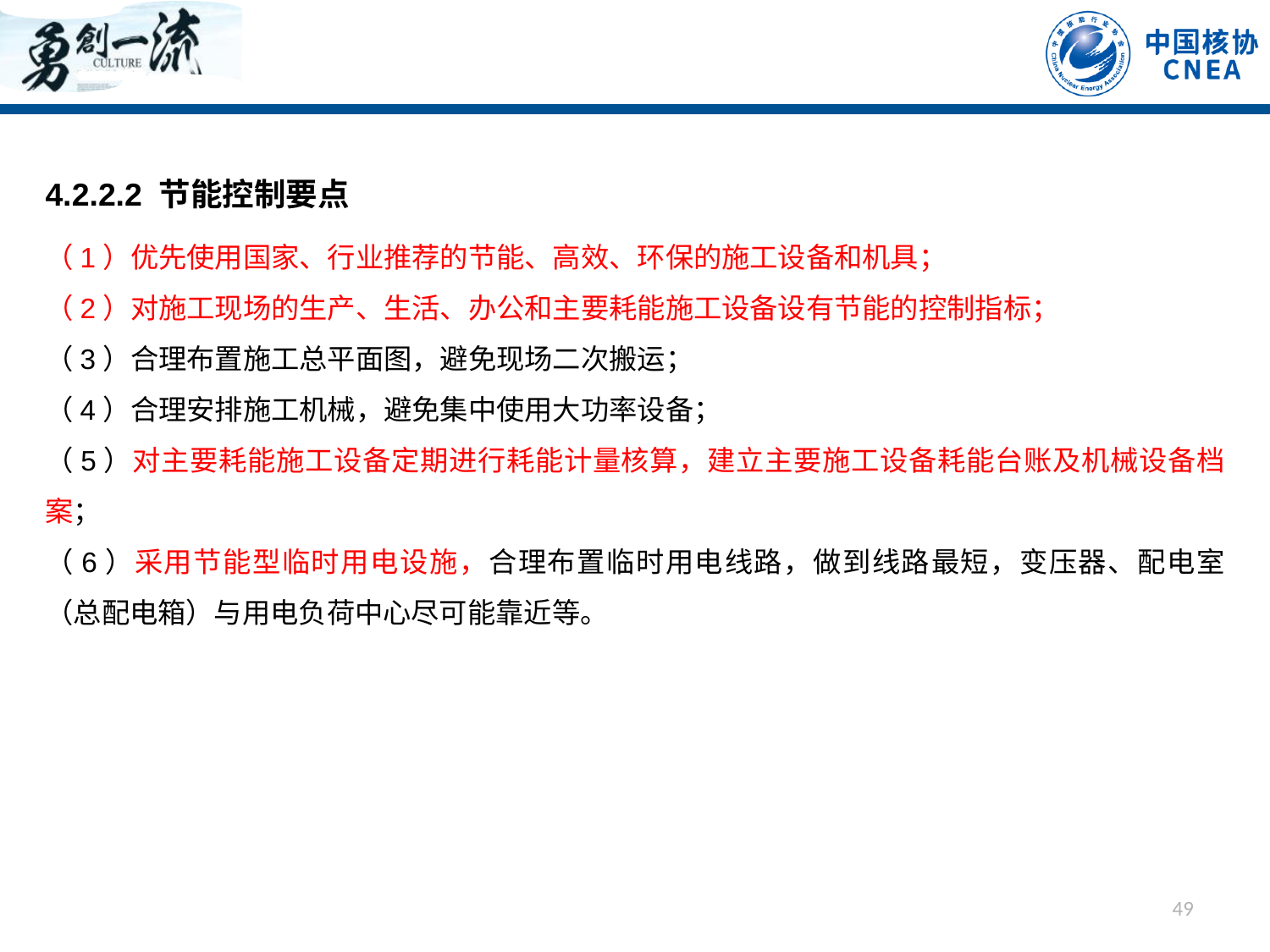

4.2.2.2 节能控制要点
（1）优先使用国家、行业推荐的节能、高效、环保的施工设备和机具；
（2）对施工现场的生产、生活、办公和主要耗能施工设备设有节能的控制指标；
（3）合理布置施工总平面图，避免现场二次搬运；
（4）合理安排施工机械，避免集中使用大功率设备；
（5）对主要耗能施工设备定期进行耗能计量核算，建立主要施工设备耗能台账及机械设备档案；
（6）采用节能型临时用电设施，合理布置临时用电线路，做到线路最短，变压器、配电室（总配电箱）与用电负荷中心尽可能靠近等。
49